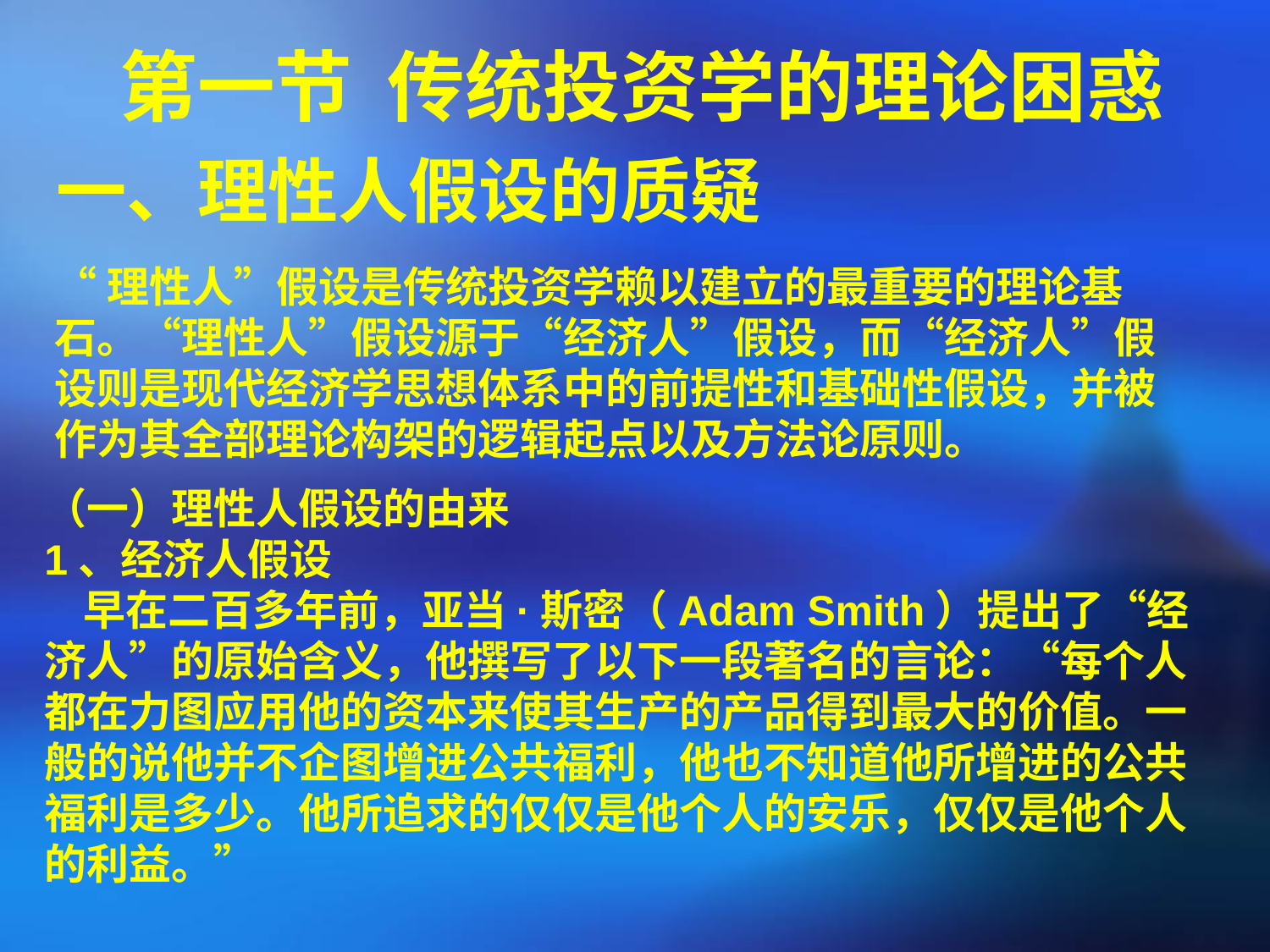

第一节  传统投资学的理论困惑
一、理性人假设的质疑
“理性人”假设是传统投资学赖以建立的最重要的理论基石。“理性人”假设源于“经济人”假设，而“经济人”假设则是现代经济学思想体系中的前提性和基础性假设，并被作为其全部理论构架的逻辑起点以及方法论原则。
（一）理性人假设的由来
1、经济人假设
   早在二百多年前，亚当·斯密（Adam Smith）提出了“经济人”的原始含义，他撰写了以下一段著名的言论：“每个人都在力图应用他的资本来使其生产的产品得到最大的价值。一般的说他并不企图增进公共福利，他也不知道他所增进的公共福利是多少。他所追求的仅仅是他个人的安乐，仅仅是他个人的利益。”